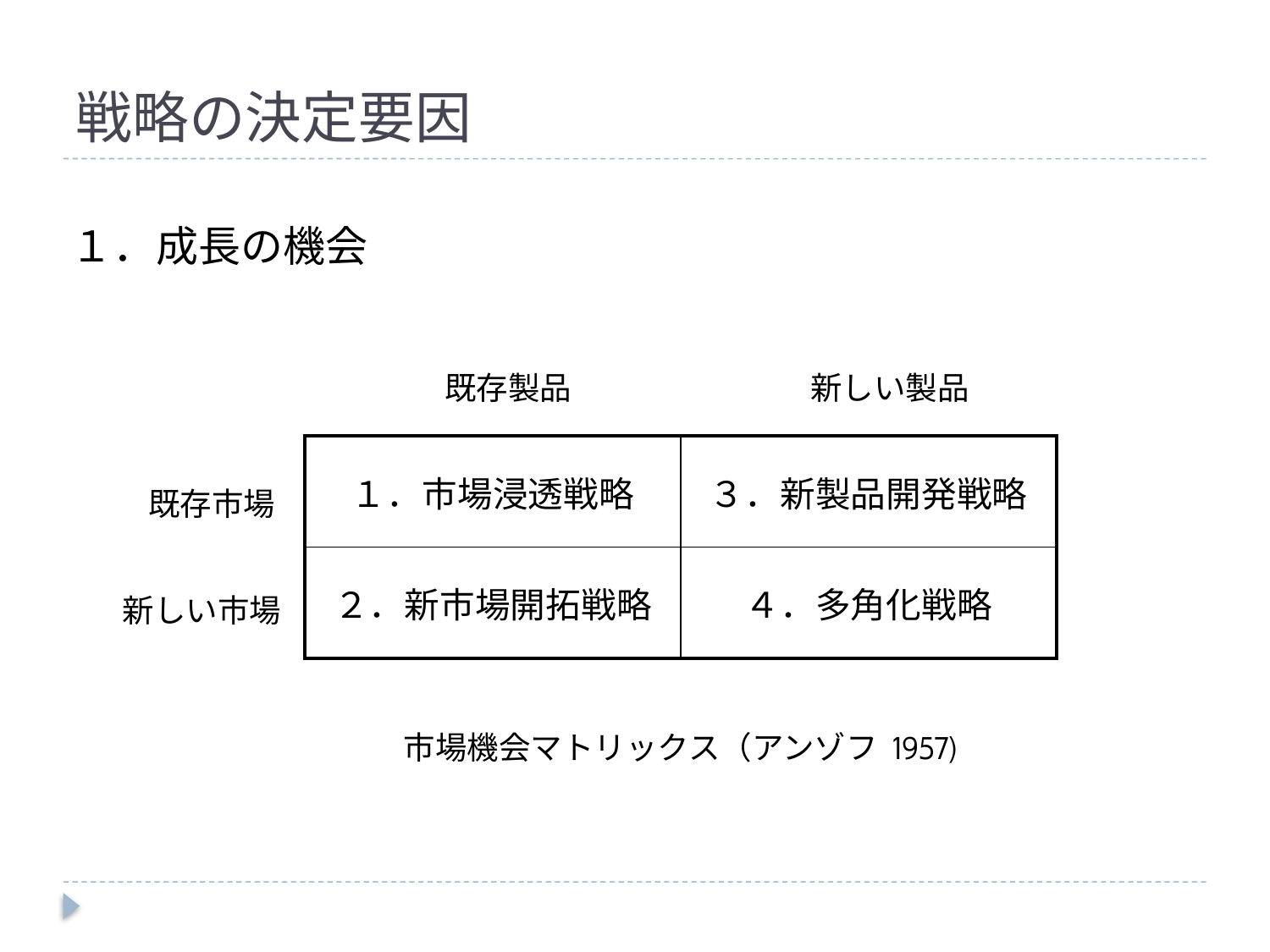

# 戦略の決定要因
１．成長の機会
既存製品
新しい製品
| １．市場浸透戦略 | ３．新製品開発戦略 |
| --- | --- |
| ２．新市場開拓戦略 | ４．多角化戦略 |
既存市場
新しい市場
市場機会マトリックス（アンゾフ 1957)